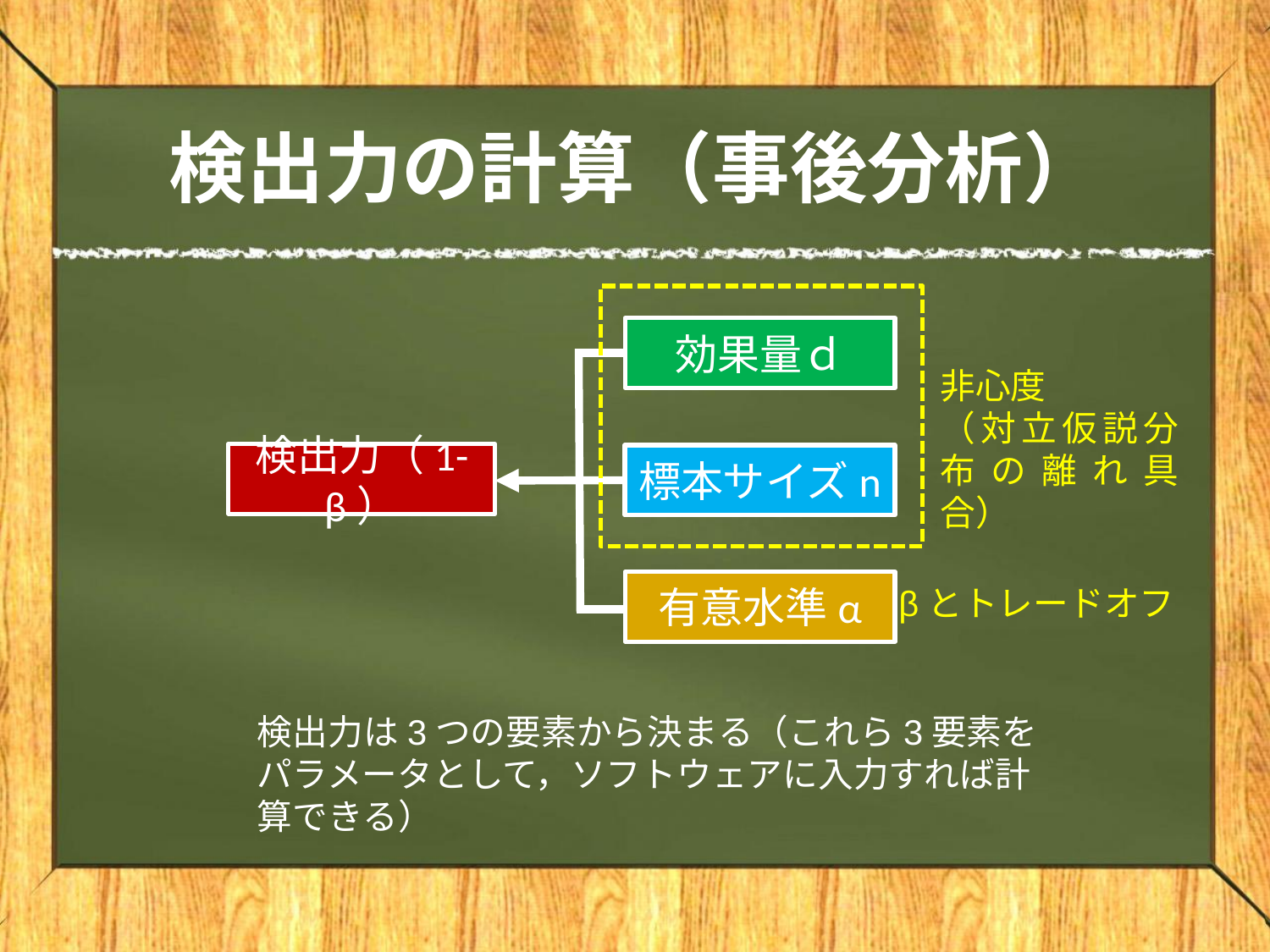

# 検出力の計算（事後分析）

効果量ｄ
非心度
（対立仮説分布の離れ具合）
検出力（1-β）
標本サイズn
有意水準α
βとトレードオフ
検出力は3つの要素から決まる（これら3要素をパラメータとして，ソフトウェアに入力すれば計算できる）